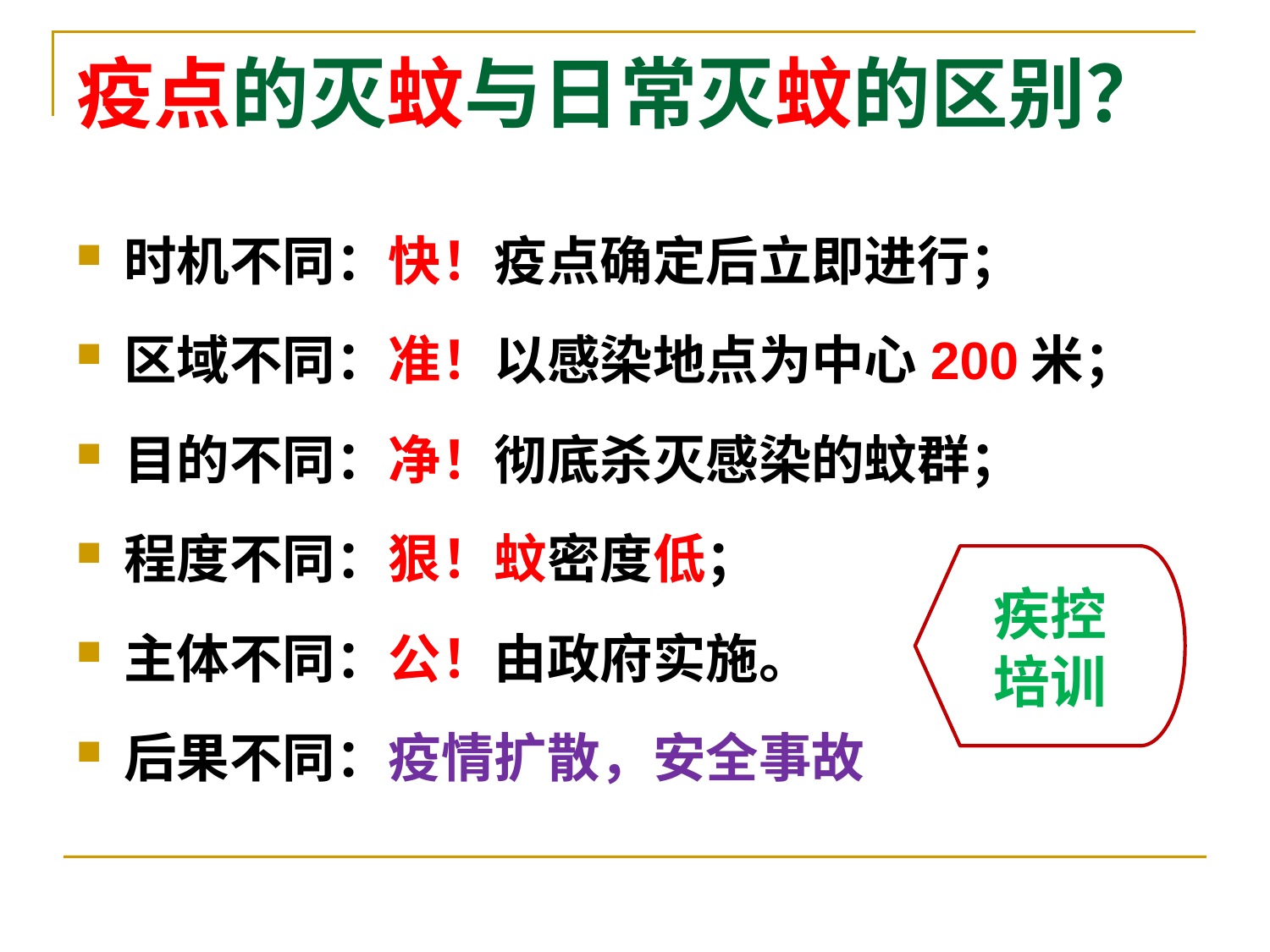

# 疫点的灭蚊与日常灭蚊的区别？
时机不同：快！疫点确定后立即进行；
区域不同：准！以感染地点为中心200米；
目的不同：净！彻底杀灭感染的蚊群；
程度不同：狠！蚊密度低；
主体不同：公！由政府实施。
后果不同：疫情扩散，安全事故
疾控培训